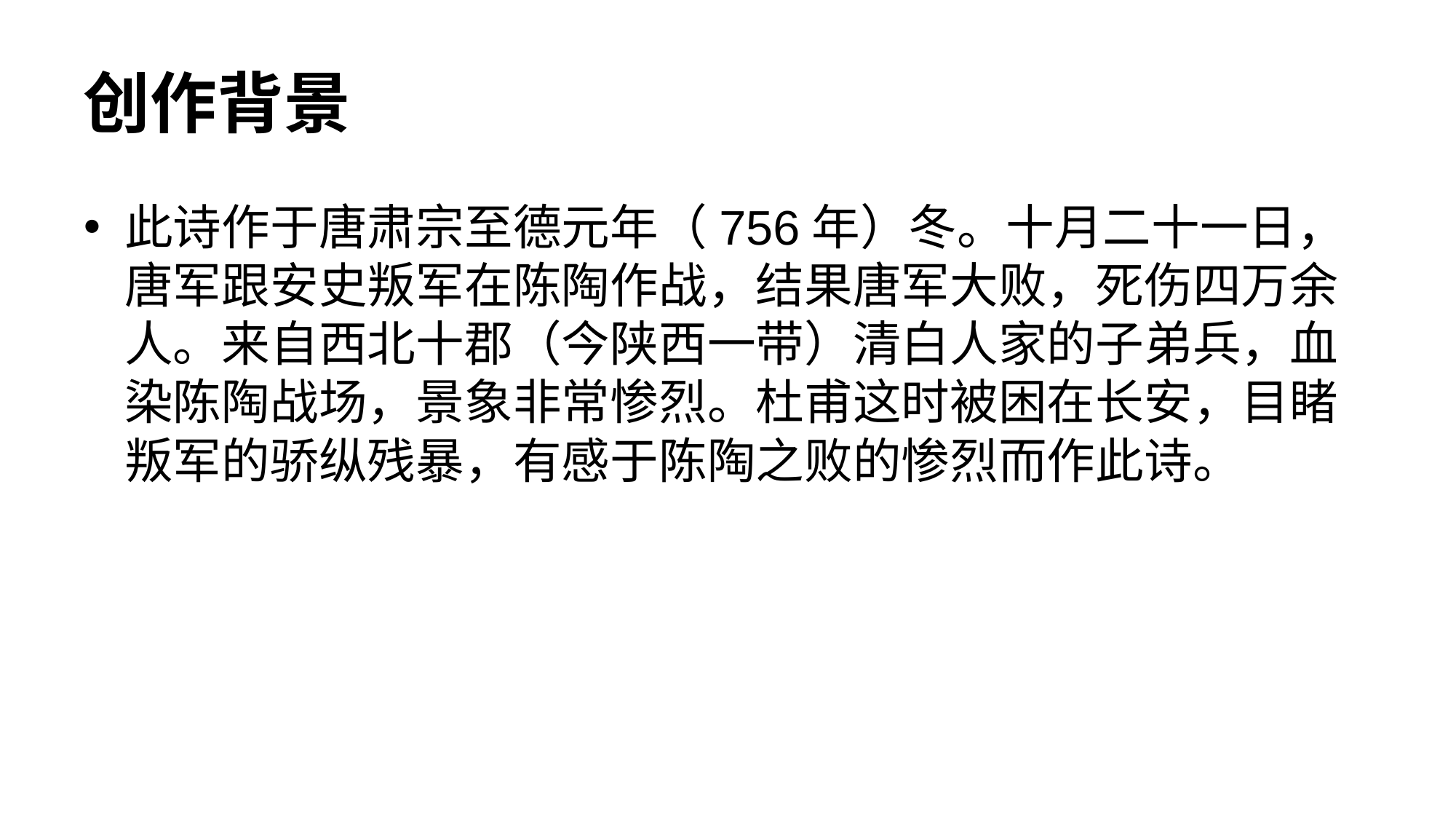

# 创作背景
此诗作于唐肃宗至德元年（756年）冬。十月二十一日，唐军跟安史叛军在陈陶作战，结果唐军大败，死伤四万余人。来自西北十郡（今陕西一带）清白人家的子弟兵，血染陈陶战场，景象非常惨烈。杜甫这时被困在长安，目睹叛军的骄纵残暴，有感于陈陶之败的惨烈而作此诗。